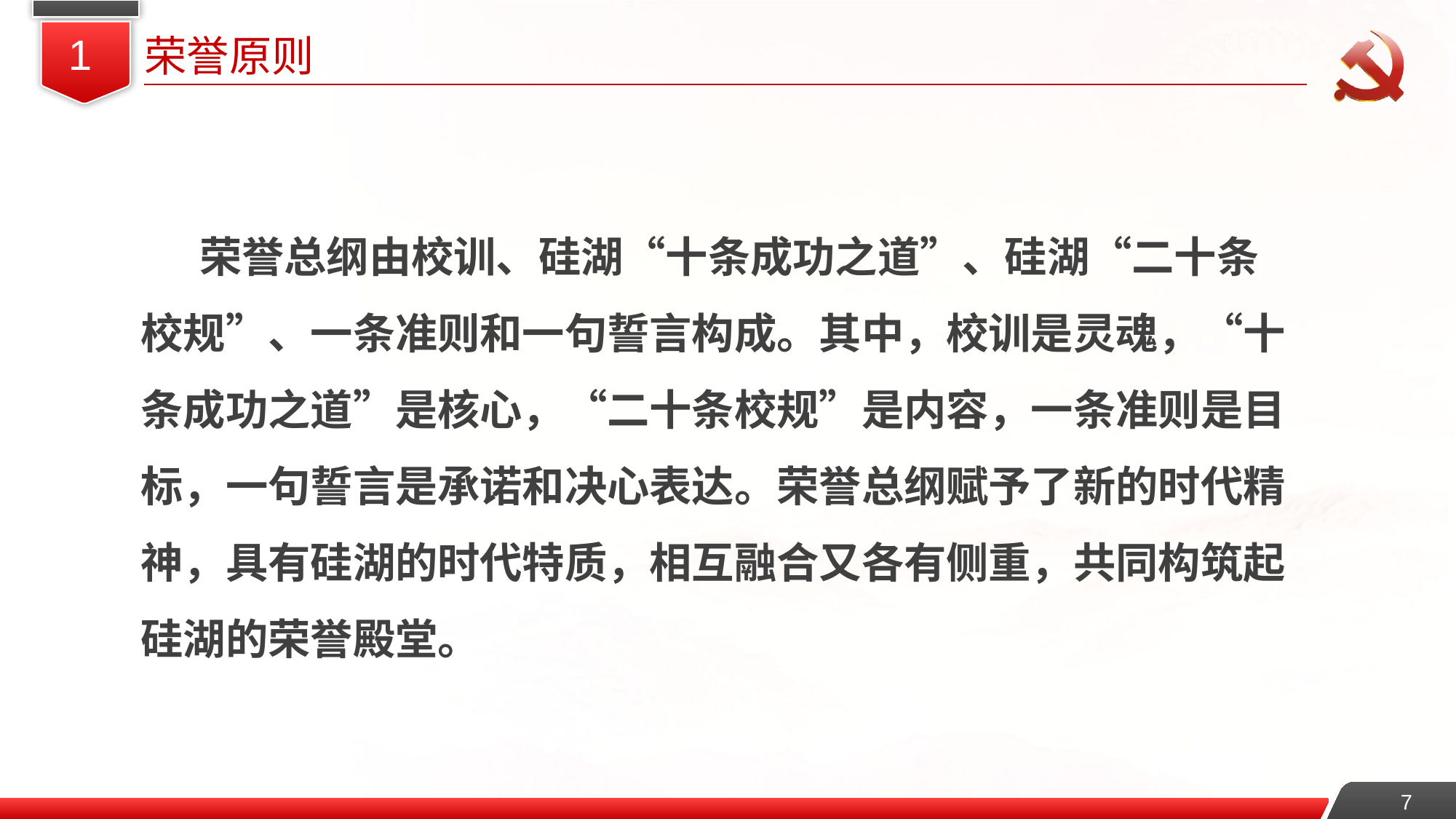

1
荣誉原则
     荣誉总纲由校训、硅湖“十条成功之道”、硅湖“二十条校规”、一条准则和一句誓言构成。其中，校训是灵魂，“十条成功之道”是核心，“二十条校规”是内容，一条准则是目标，一句誓言是承诺和决心表达。荣誉总纲赋予了新的时代精神，具有硅湖的时代特质，相互融合又各有侧重，共同构筑起硅湖的荣誉殿堂。